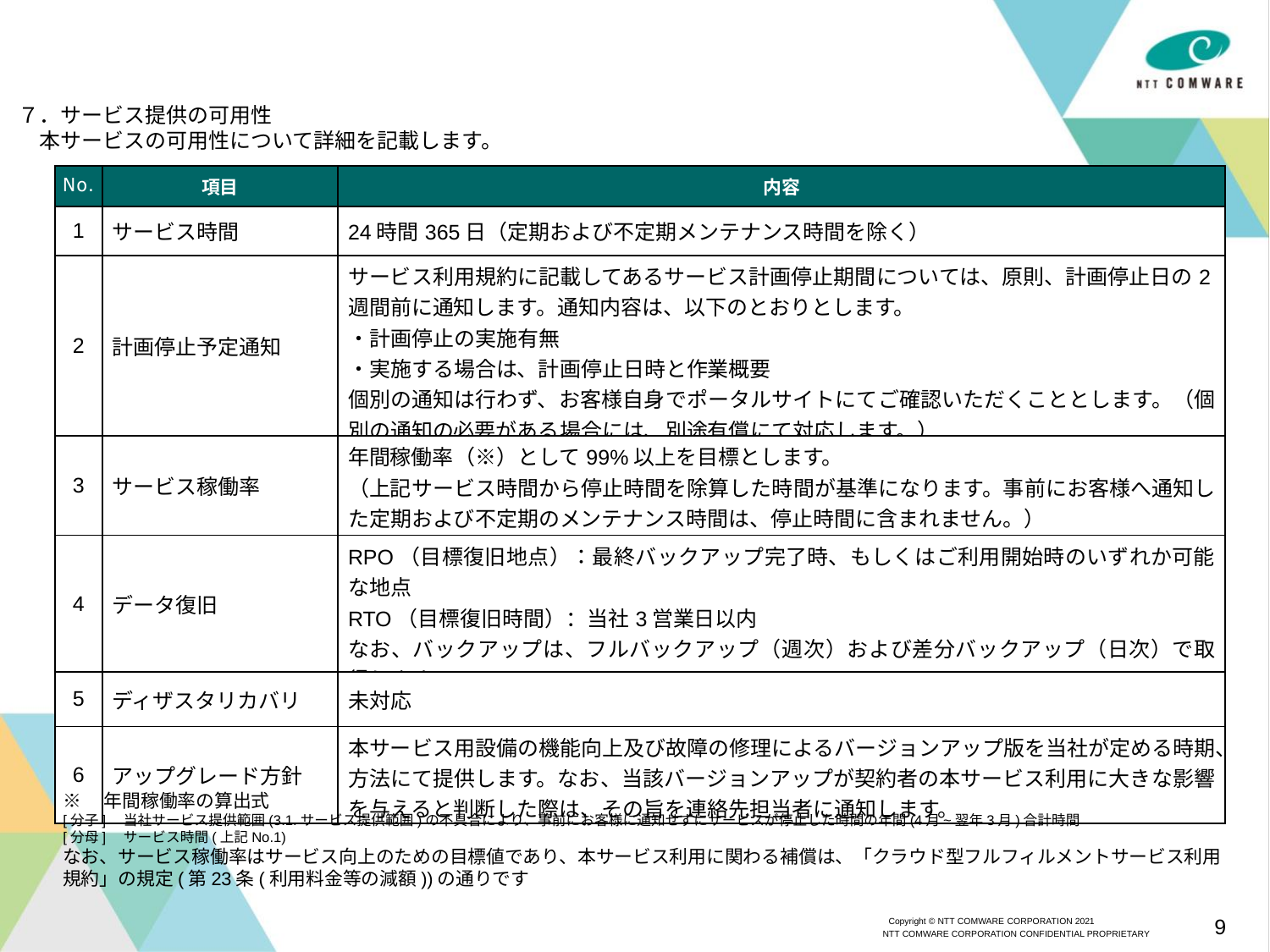

７．サービス提供の可用性
　本サービスの可用性について詳細を記載します。
| No. | 項目 | 内容 |
| --- | --- | --- |
| 1 | サービス時間 | 24時間365日（定期および不定期メンテナンス時間を除く） |
| 2 | 計画停止予定通知 | サービス利用規約に記載してあるサービス計画停止期間については、原則、計画停止日の2週間前に通知します。通知内容は、以下のとおりとします。 ・計画停止の実施有無 ・実施する場合は、計画停止日時と作業概要 個別の通知は行わず、お客様自身でポータルサイトにてご確認いただくこととします。（個別の通知の必要がある場合には、別途有償にて対応します。） |
| 3 | サービス稼働率 | 年間稼働率（※）として99%以上を目標とします。 （上記サービス時間から停止時間を除算した時間が基準になります。事前にお客様へ通知した定期および不定期のメンテナンス時間は、停止時間に含まれません。） |
| 4 | データ復旧 | RPO（目標復旧地点）：最終バックアップ完了時、もしくはご利用開始時のいずれか可能な地点 RTO（目標復旧時間）：当社3営業日以内 なお、バックアップは、フルバックアップ（週次）および差分バックアップ（日次）で取得します。 |
| 5 | ディザスタリカバリ | 未対応 |
| 6 | アップグレード方針 | 本サービス用設備の機能向上及び故障の修理によるバージョンアップ版を当社が定める時期、方法にて提供します。なお、当該バージョンアップが契約者の本サービス利用に大きな影響を与えると判断した際は、その旨を連絡先担当者に通知します。 |
※　年間稼働率の算出式
[分子]　当社サービス提供範囲(3.1.サービス提供範囲)の不具合により、事前にお客様に通知せずにサービスが停止した時間の年間(4月~翌年3月)合計時間
[分母]　サービス時間(上記No.1)
なお、サービス稼働率はサービス向上のための目標値であり、本サービス利用に関わる補償は、「クラウド型フルフィルメントサービス利用規約」の規定(第23条(利用料金等の減額))の通りです
9